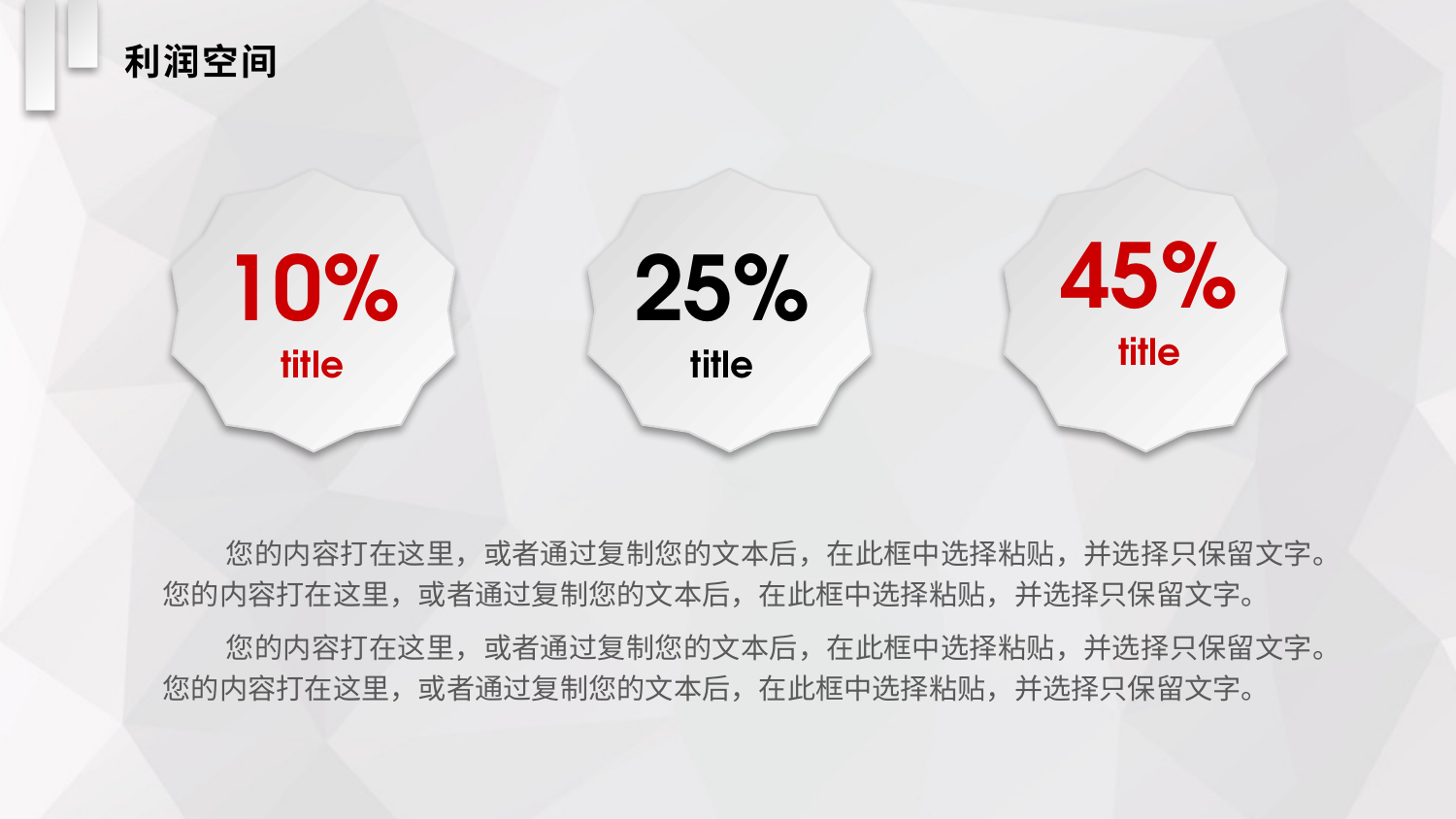

利润空间

45%
title
10%
title
25%
title
您的内容打在这里，或者通过复制您的文本后，在此框中选择粘贴，并选择只保留文字。您的内容打在这里，或者通过复制您的文本后，在此框中选择粘贴，并选择只保留文字。
您的内容打在这里，或者通过复制您的文本后，在此框中选择粘贴，并选择只保留文字。您的内容打在这里，或者通过复制您的文本后，在此框中选择粘贴，并选择只保留文字。